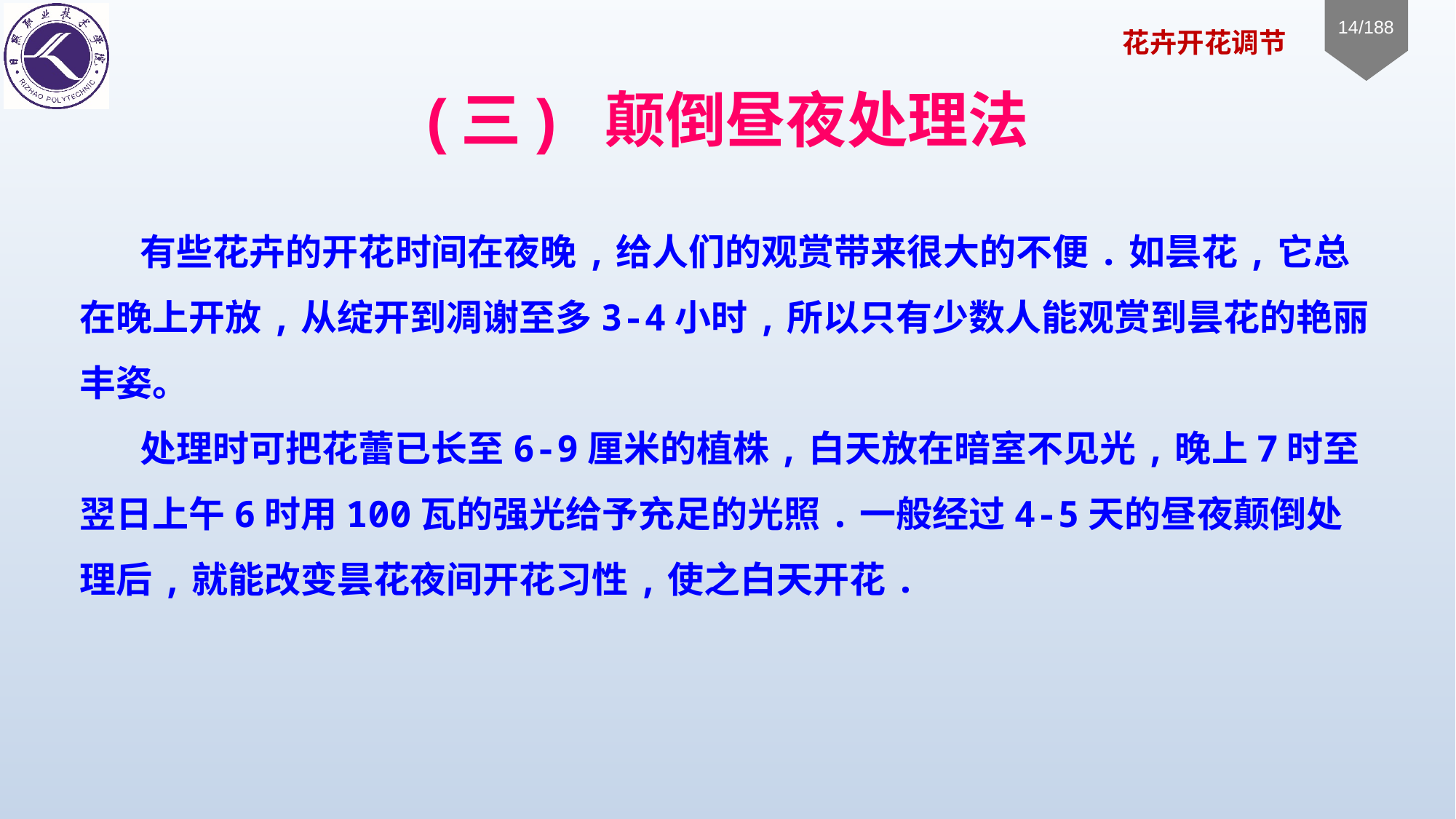

# (三)  颠倒昼夜处理法
有些花卉的开花时间在夜晚,给人们的观赏带来很大的不便.如昙花,它总在晚上开放,从绽开到凋谢至多3-4小时,所以只有少数人能观赏到昙花的艳丽丰姿。
处理时可把花蕾已长至6-9厘米的植株,白天放在暗室不见光,晚上7时至翌日上午6时用100瓦的强光给予充足的光照.一般经过4-5天的昼夜颠倒处理后,就能改变昙花夜间开花习性,使之白天开花.